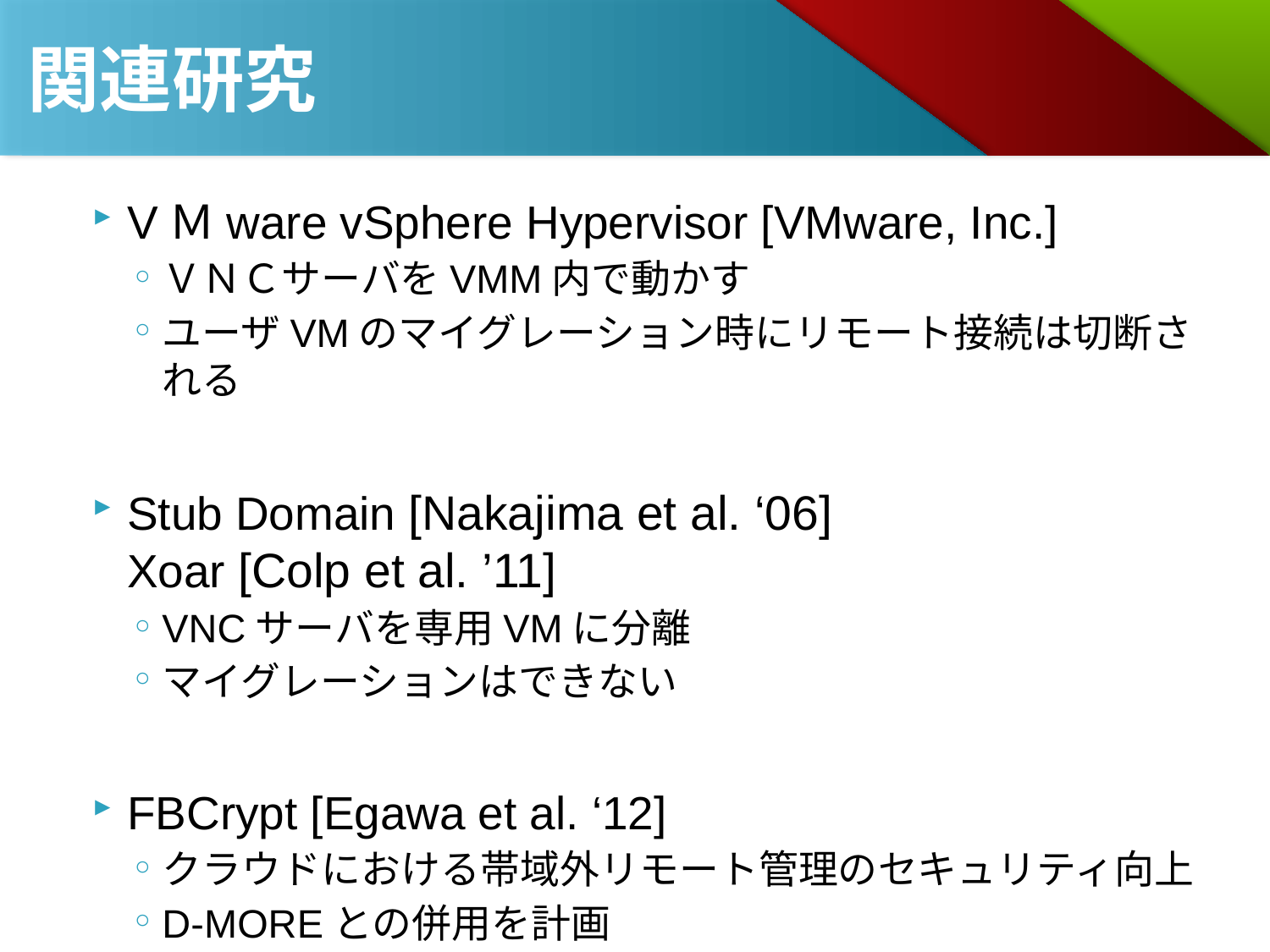

# 関連研究
VＭware vSphere Hypervisor [VMware, Inc.]
ＶＮＣサーバをVMM内で動かす
ユーザVMのマイグレーション時にリモート接続は切断される

Stub Domain [Nakajima et al. ‘06]
Xoar [Colp et al. ’11]
VNCサーバを専用VMに分離
マイグレーションはできない

FBCrypt [Egawa et al. ‘12]
クラウドにおける帯域外リモート管理のセキュリティ向上
D-MOREとの併用を計画